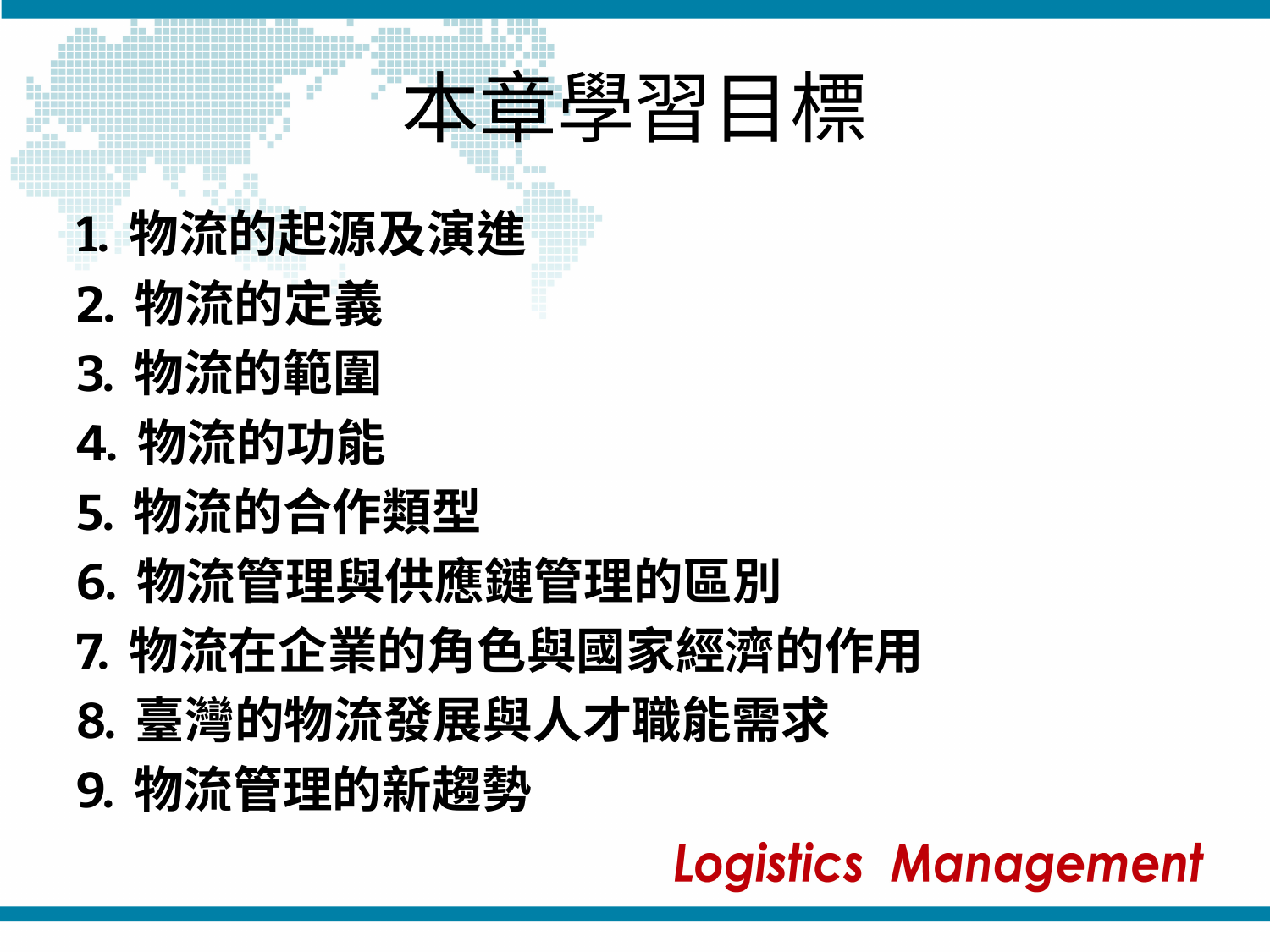

# 本章學習目標
1. 物流的起源及演進
2. 物流的定義
3. 物流的範圍
4. 物流的功能
5. 物流的合作類型
6. 物流管理與供應鏈管理的區別
7. 物流在企業的角色與國家經濟的作用
8. 臺灣的物流發展與人才職能需求
9. 物流管理的新趨勢